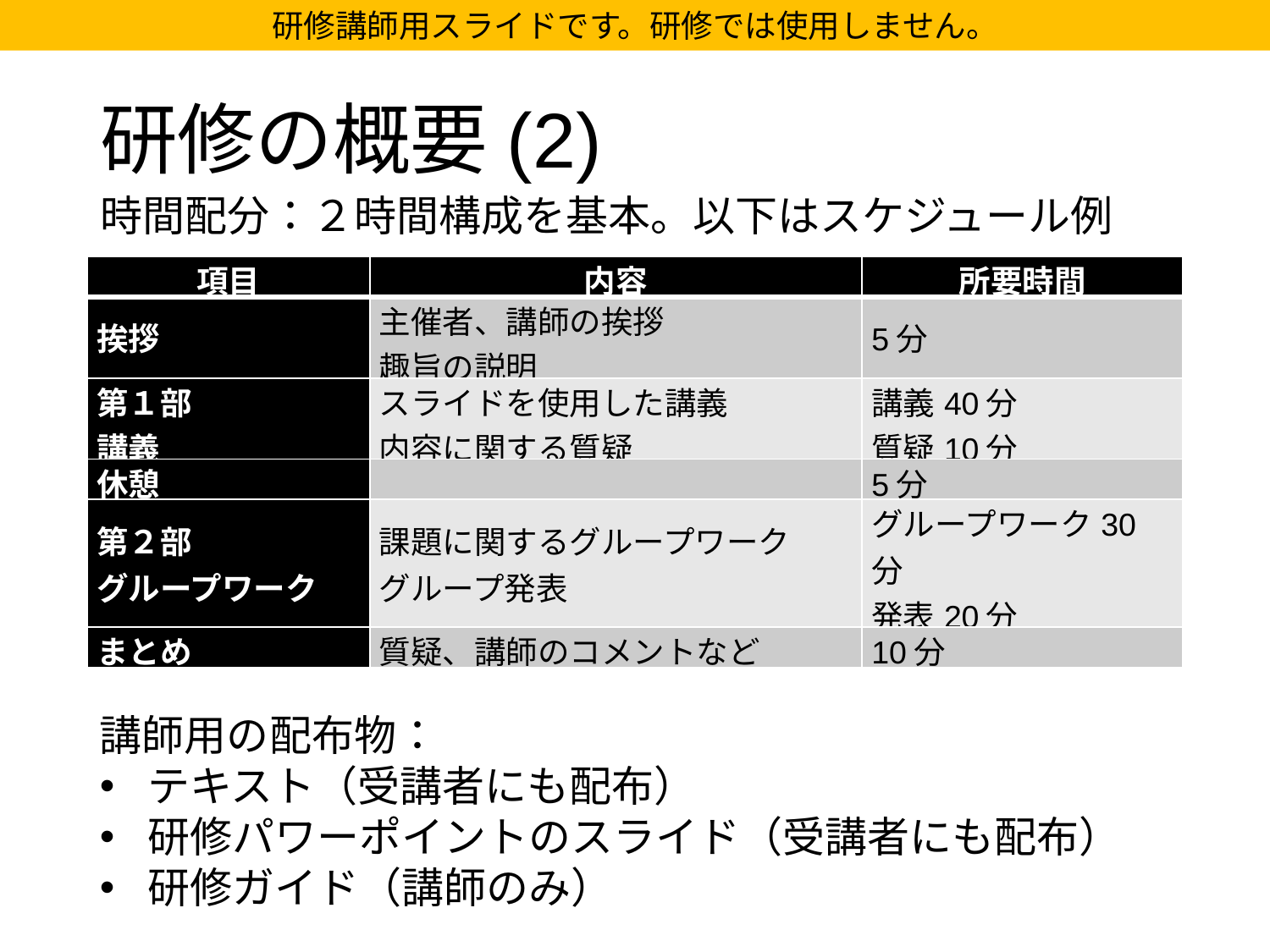

研修講師用スライドです。研修では使用しません。
# 研修の概要(2)
時間配分：２時間構成を基本。以下はスケジュール例

| 項目 | 内容 | 所要時間 |
| --- | --- | --- |
| 挨拶 | 主催者、講師の挨拶 趣旨の説明 | 5分 |
| 第１部 講義 | スライドを使用した講義 内容に関する質疑 | 講義40分 質疑10分 |
| 休憩 |  | 5分 |
| 第２部 グループワーク | 課題に関するグループワーク グループ発表 | グループワーク30分 発表20分 |
| まとめ | 質疑、講師のコメントなど | 10分 |
講師用の配布物：
テキスト（受講者にも配布）
研修パワーポイントのスライド（受講者にも配布）
研修ガイド（講師のみ）